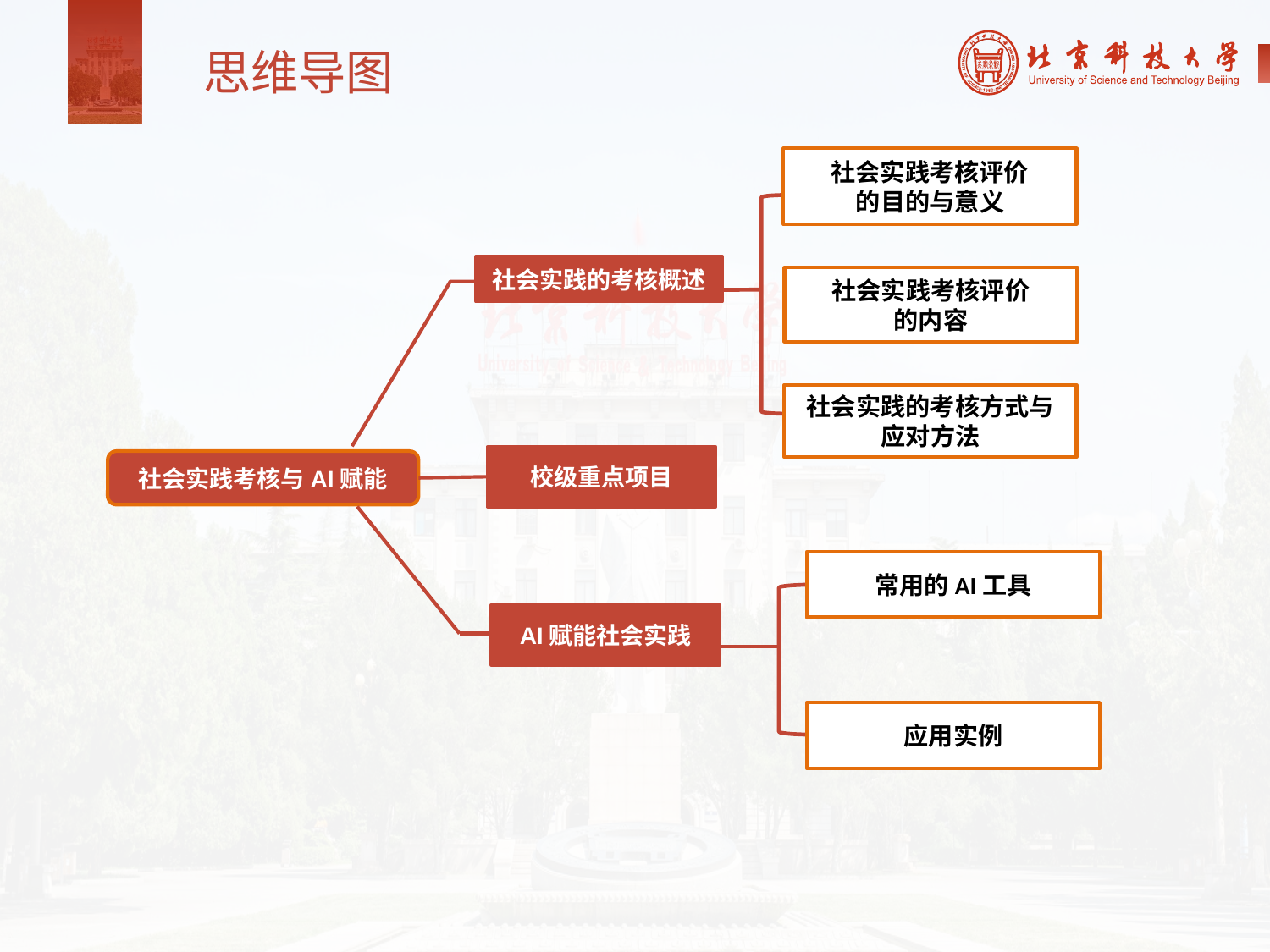

思维导图
社会实践考核评价
的目的与意义

社会实践的考核概述
社会实践考核评价
的内容
社会实践的考核方式与应对方法
校级重点项目
社会实践考核与AI赋能
常用的AI工具

AI赋能社会实践
应用实例